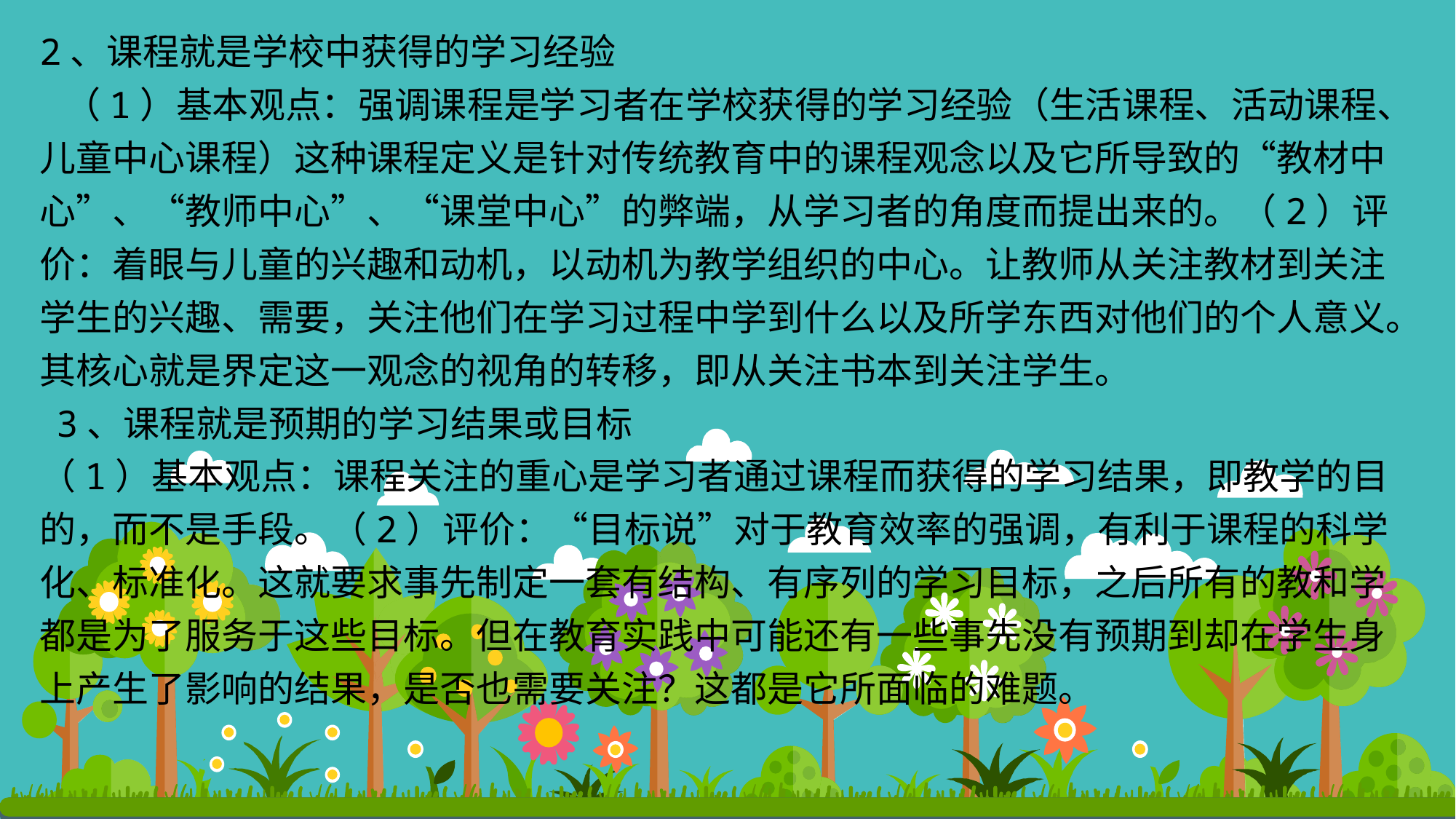

# 2、课程就是学校中获得的学习经验 （1）基本观点：强调课程是学习者在学校获得的学习经验（生活课程、活动课程、儿童中心课程）这种课程定义是针对传统教育中的课程观念以及它所导致的“教材中心”、“教师中心”、“课堂中心”的弊端，从学习者的角度而提出来的。（2）评价：着眼与儿童的兴趣和动机，以动机为教学组织的中心。让教师从关注教材到关注学生的兴趣、需要，关注他们在学习过程中学到什么以及所学东西对他们的个人意义。其核心就是界定这一观念的视角的转移，即从关注书本到关注学生。 3、课程就是预期的学习结果或目标 （1）基本观点：课程关注的重心是学习者通过课程而获得的学习结果，即教学的目的，而不是手段。（2）评价：“目标说”对于教育效率的强调，有利于课程的科学化、标准化。这就要求事先制定一套有结构、有序列的学习目标，之后所有的教和学都是为了服务于这些目标。但在教育实践中可能还有一些事先没有预期到却在学生身上产生了影响的结果，是否也需要关注？这都是它所面临的难题。